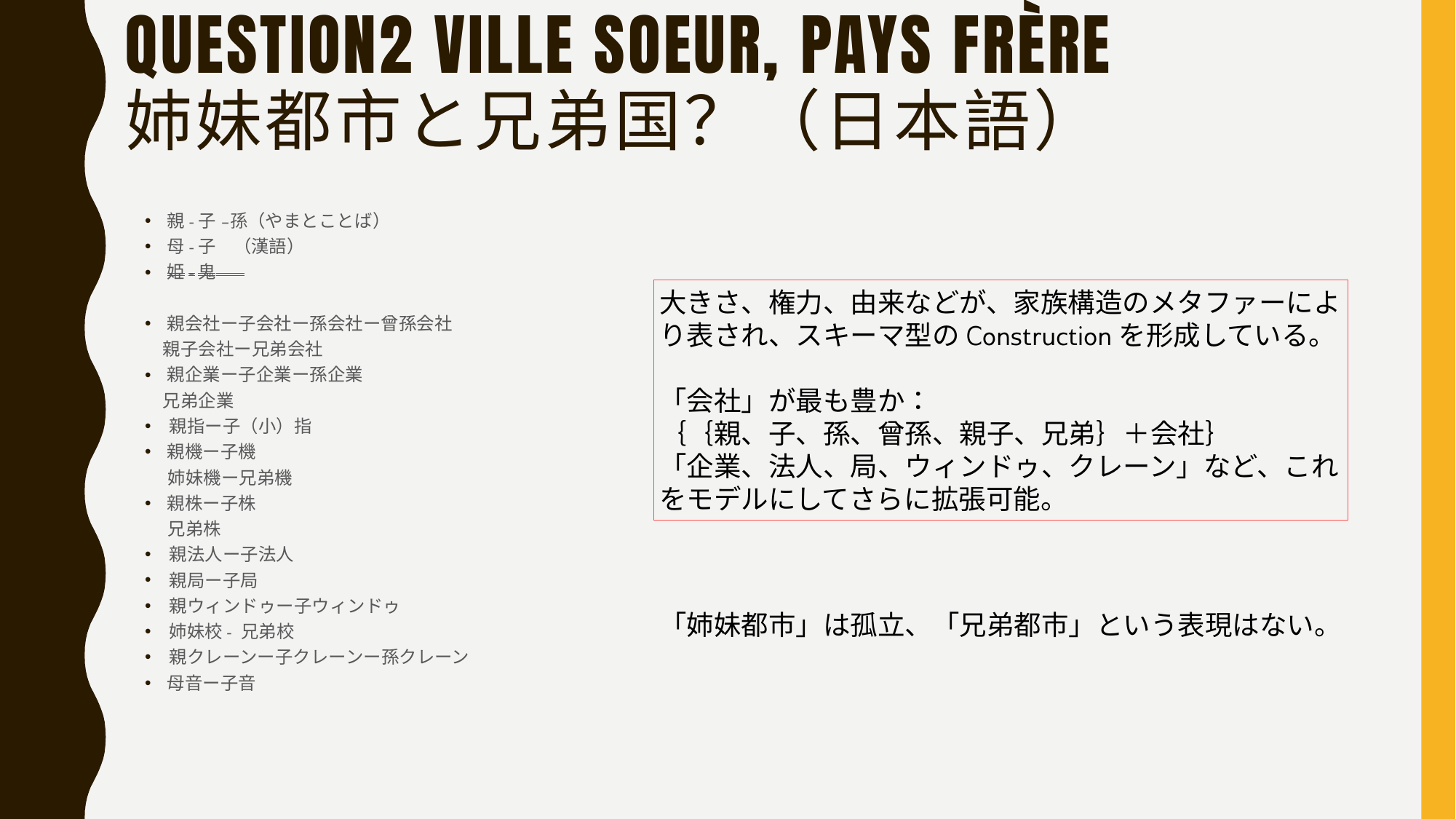

# Question2 ville soeur, Pays Frère 姉妹都市と兄弟国？（日本語）
親-子 –孫（やまとことば）
母-子　（漢語）
姫-鬼

親会社ー子会社ー孫会社ー曾孫会社
　親子会社ー兄弟会社
親企業ー子企業ー孫企業
　兄弟企業
親指ー子（小）指
親機ー子機
　 姉妹機ー兄弟機
親株ー子株
　 兄弟株
親法人ー子法人
親局ー子局
親ウィンドゥー子ウィンドゥ
姉妹校- 兄弟校
親クレーンー子クレーンー孫クレーン
母音ー子音

大きさ、権力、由来などが、家族構造のメタファーにより表され、スキーマ型のConstructionを形成している。

「会社」が最も豊か：
｛｛親、子、孫、曾孫、親子、兄弟｝＋会社｝
「企業、法人、局、ウィンドゥ、クレーン」など、これをモデルにしてさらに拡張可能。
「姉妹都市」は孤立、「兄弟都市」という表現はない。